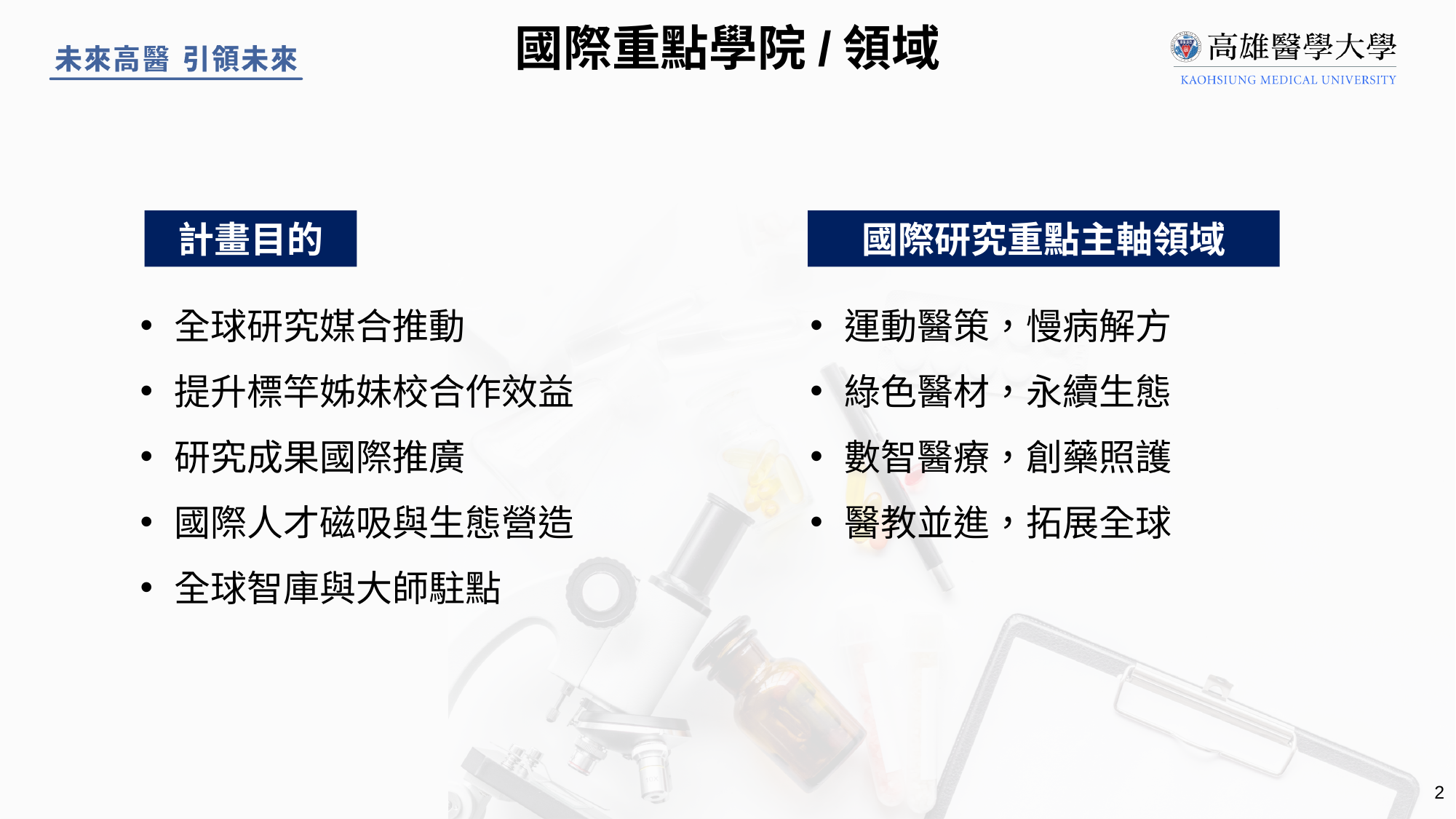

國際重點學院/領域
計畫目的
國際研究重點主軸領域
全球研究媒合推動
提升標竿姊妹校合作效益
研究成果國際推廣
國際人才磁吸與生態營造
全球智庫與大師駐點
運動醫策，慢病解方
綠色醫材，永續生態
數智醫療，創藥照護
醫教並進，拓展全球
2